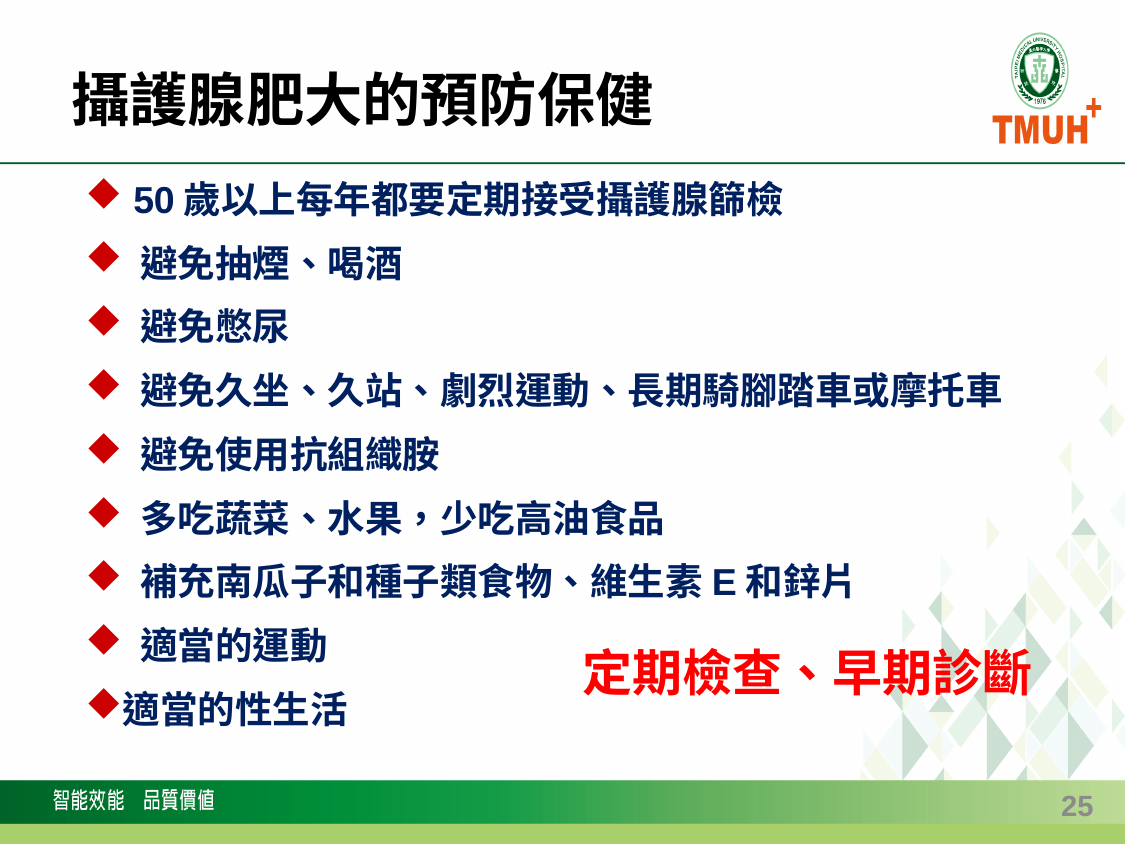

# 攝護腺肥大的預防保健
 50歲以上每年都要定期接受攝護腺篩檢
 避免抽煙、喝酒
 避免憋尿
 避免久坐、久站、劇烈運動、長期騎腳踏車或摩托車
 避免使用抗組織胺
 多吃蔬菜、水果，少吃高油食品
 補充南瓜子和種子類食物、維生素E和鋅片
 適當的運動
適當的性生活
定期檢查、早期診斷
25